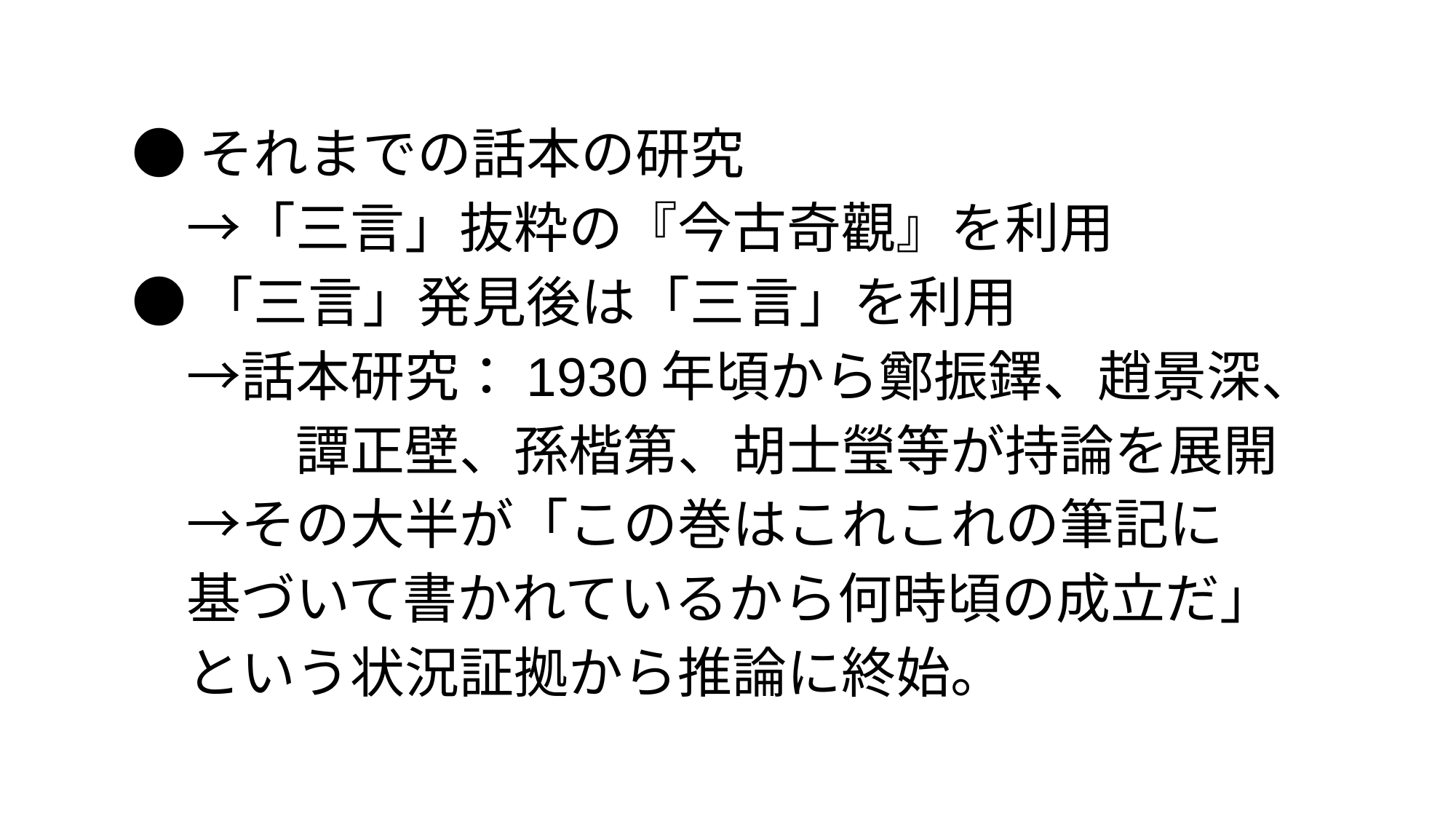

●それまでの話本の研究
　→「三言」抜粋の『今古奇觀』を利用
●「三言」発見後は「三言」を利用
　→話本研究：1930年頃から鄭振鐸、趙景深、
　　　譚正壁、孫楷第、胡士瑩等が持論を展開
　→その大半が「この巻はこれこれの筆記に
　基づいて書かれているから何時頃の成立だ」
　という状況証拠から推論に終始。